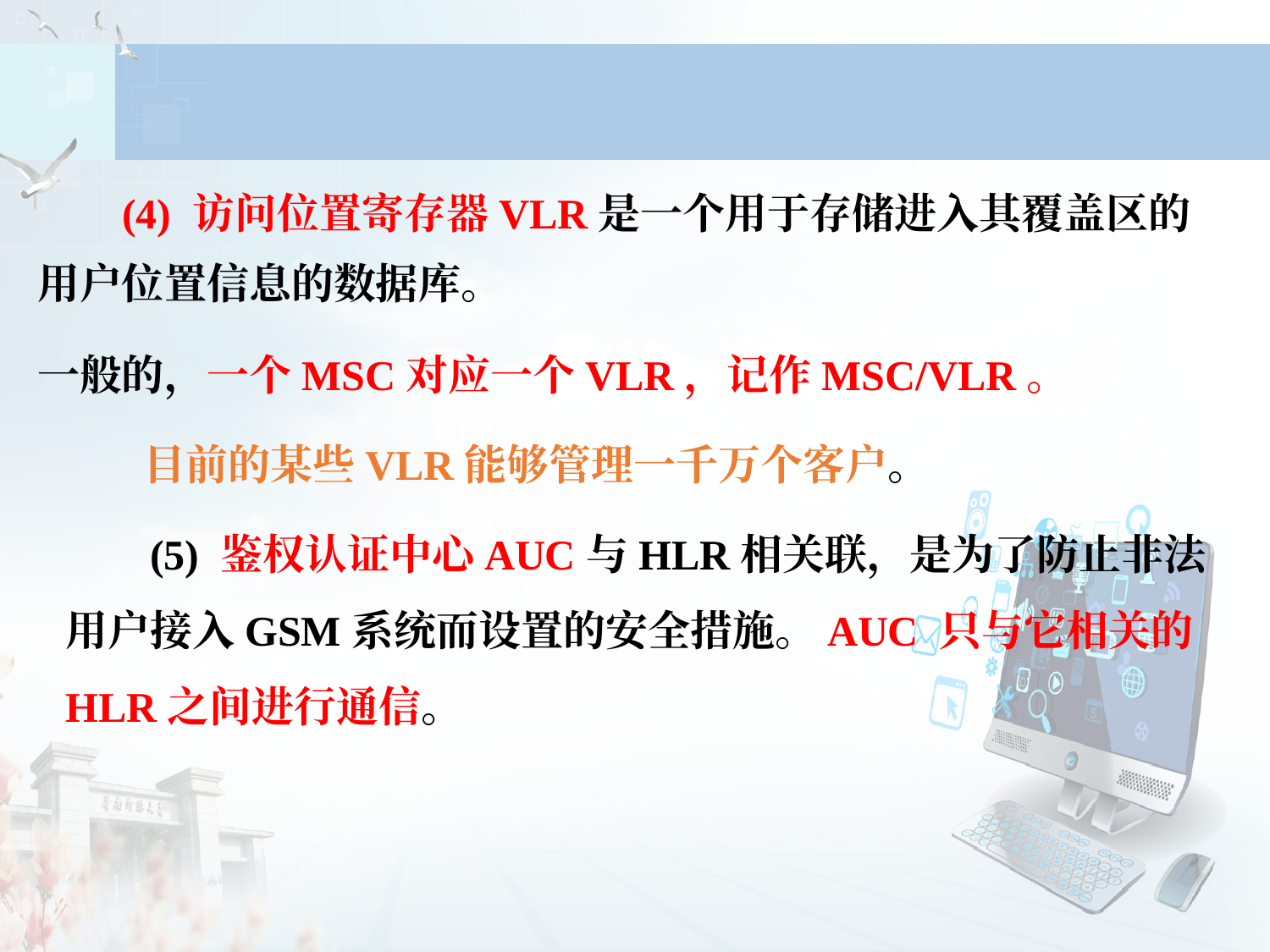

(4) 访问位置寄存器VLR是一个用于存储进入其覆盖区的用户位置信息的数据库。
一般的，一个MSC对应一个VLR，记作MSC/VLR。
目前的某些VLR能够管理一千万个客户。
        (5) 鉴权认证中心AUC与HLR相关联，是为了防止非法用户接入GSM系统而设置的安全措施。AUC 只与它相关的HLR之间进行通信。